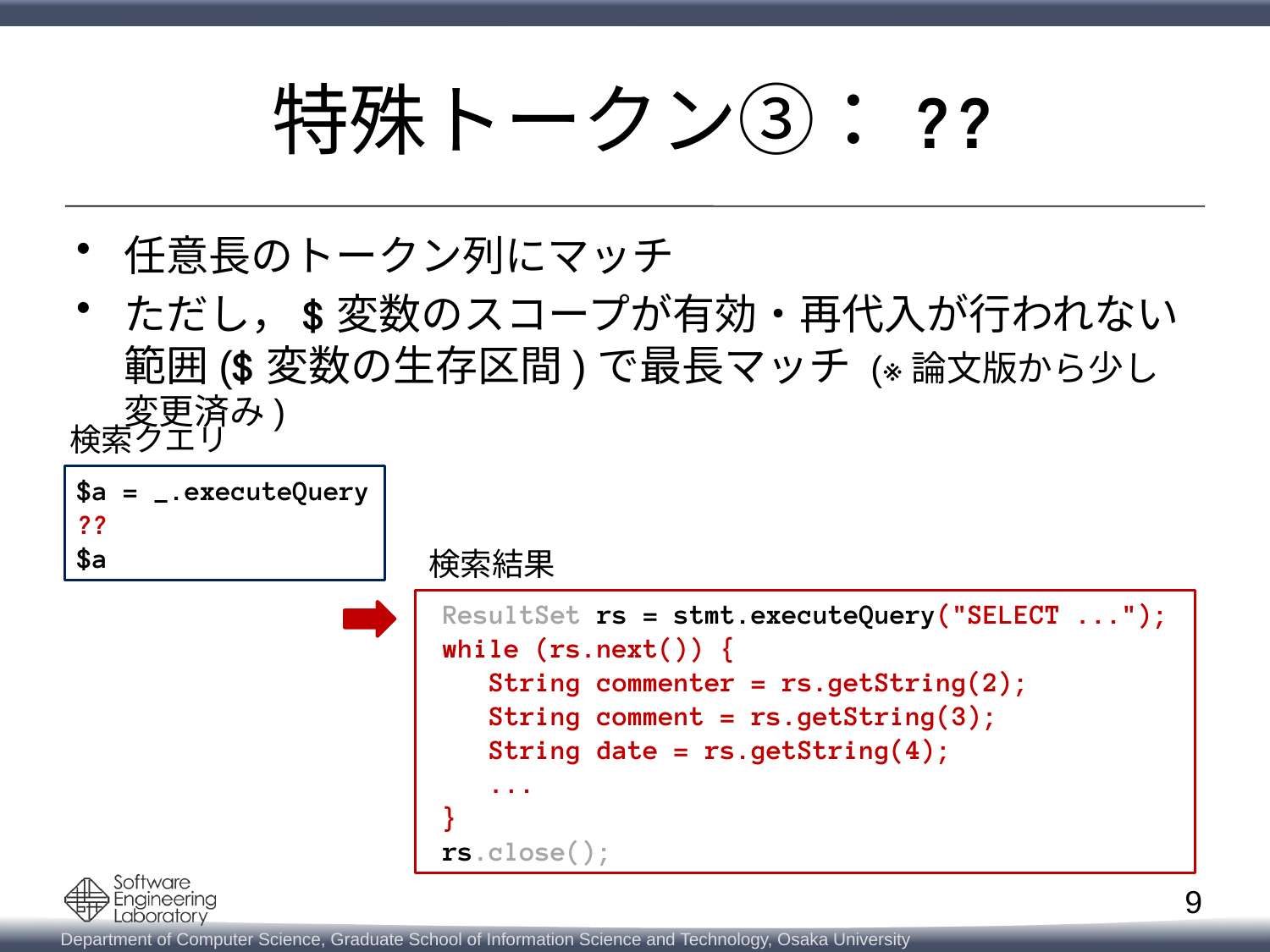

# 特殊トークン③：??
任意長のトークン列にマッチ
ただし，$変数のスコープが有効・再代入が行われない範囲($変数の生存区間)で最長マッチ (※論文版から少し変更済み)

検索クエリ
$a = _.executeQuery
??
$a
検索結果
 ResultSet rs = stmt.executeQuery("SELECT ...");
 while (rs.next()) {
    String commenter = rs.getString(2);
    String comment = rs.getString(3);
    String date = rs.getString(4);
    ...
 }
 rs.close();

9